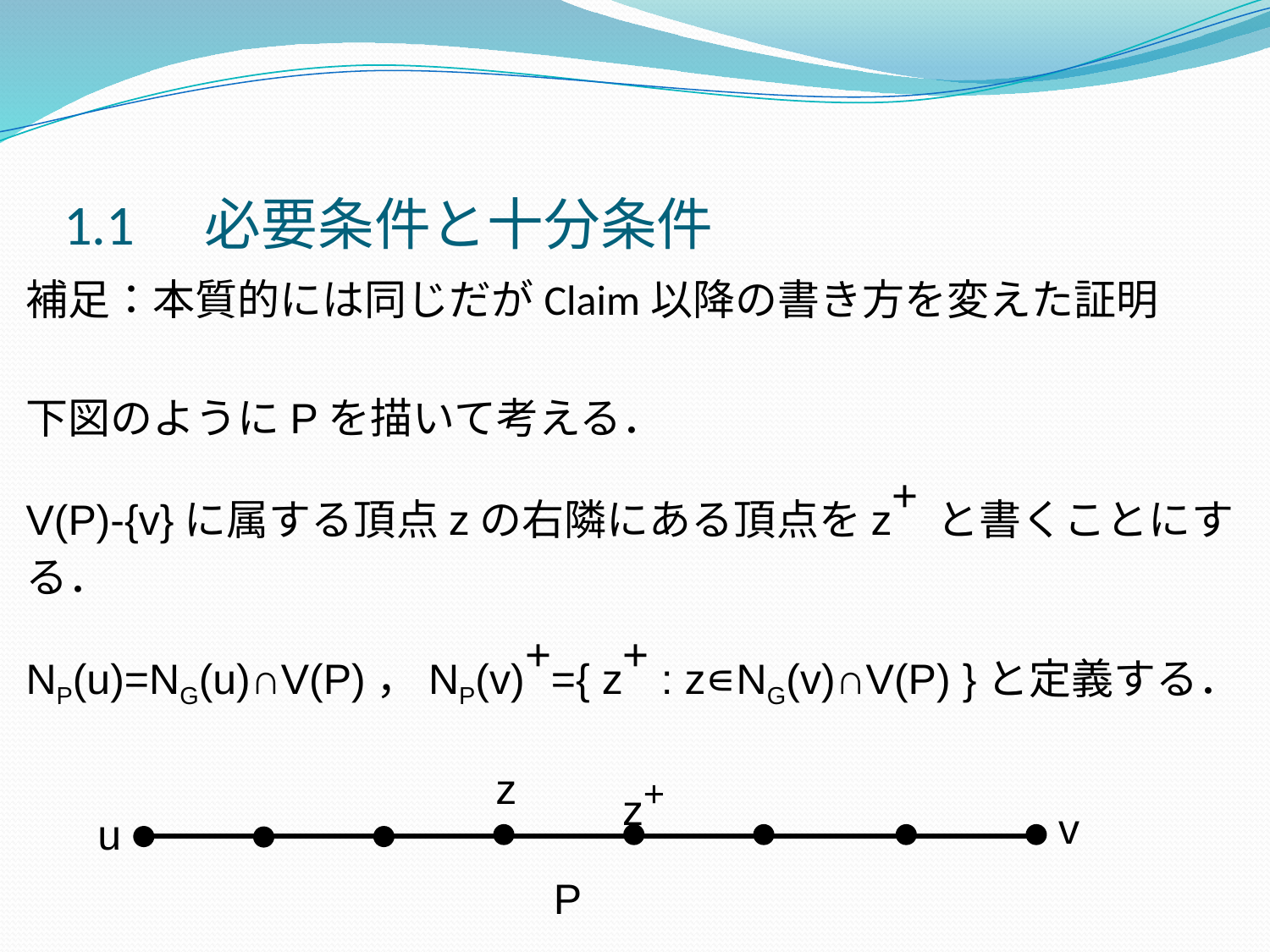

1.1　必要条件と十分条件
補足：本質的には同じだがClaim以降の書き方を変えた証明

下図のようにPを描いて考える．
V(P)-{v}に属する頂点zの右隣にある頂点をz+と書くことにする．
NP(u)=NG(u)∩V(P)，NP(v)+={ z+ : z∊NG(v)∩V(P) }と定義する．

z
z+
v
u

P